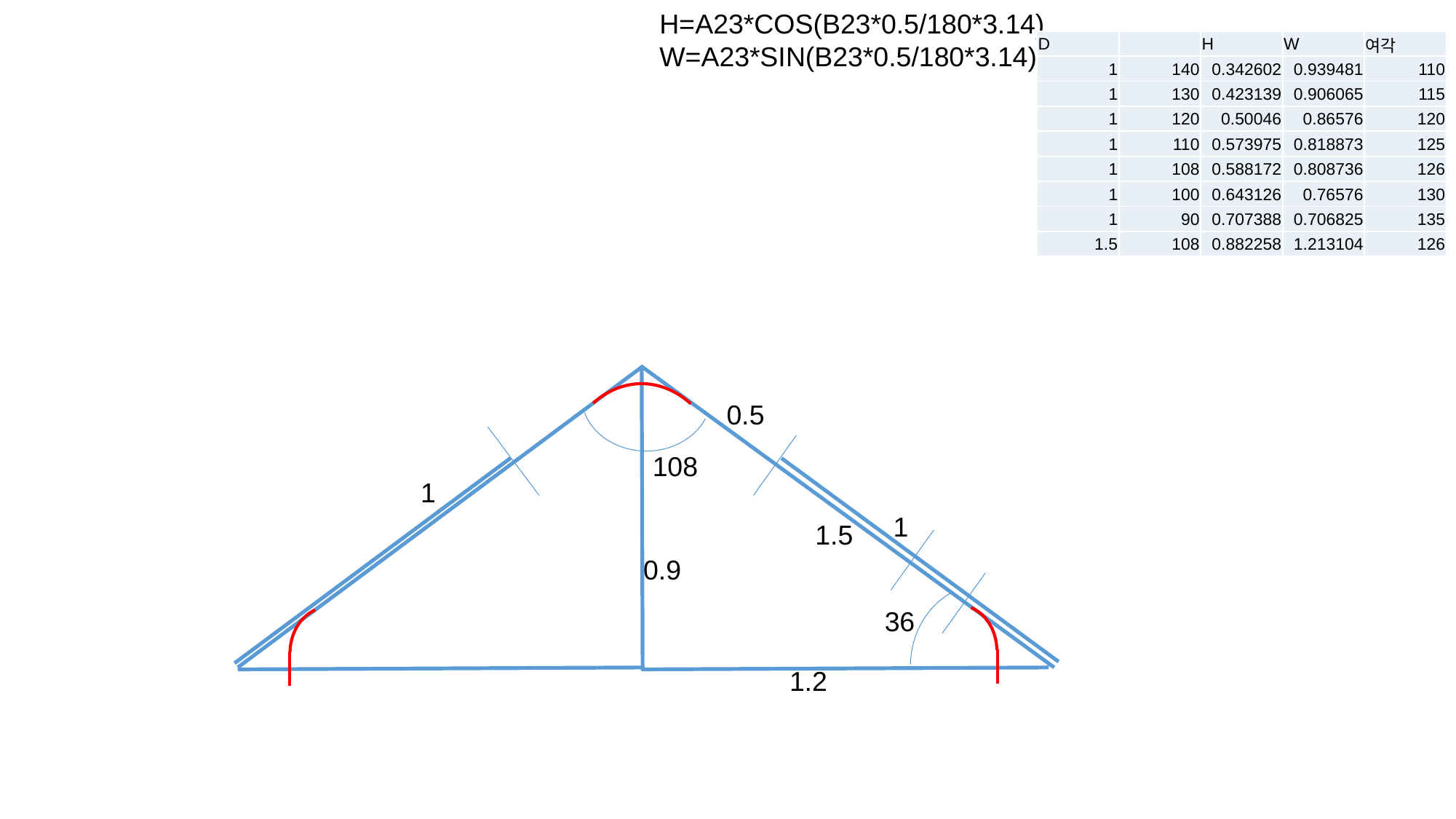

H=A23*COS(B23*0.5/180*3.14)
W=A23*SIN(B23*0.5/180*3.14)
| D |  | H | W | 여각 |
| --- | --- | --- | --- | --- |
| 1 | 140 | 0.342602 | 0.939481 | 110 |
| 1 | 130 | 0.423139 | 0.906065 | 115 |
| 1 | 120 | 0.50046 | 0.86576 | 120 |
| 1 | 110 | 0.573975 | 0.818873 | 125 |
| 1 | 108 | 0.588172 | 0.808736 | 126 |
| 1 | 100 | 0.643126 | 0.76576 | 130 |
| 1 | 90 | 0.707388 | 0.706825 | 135 |
| 1.5 | 108 | 0.882258 | 1.213104 | 126 |

0.5
108
1
1
1.5
0.9
36

1.2